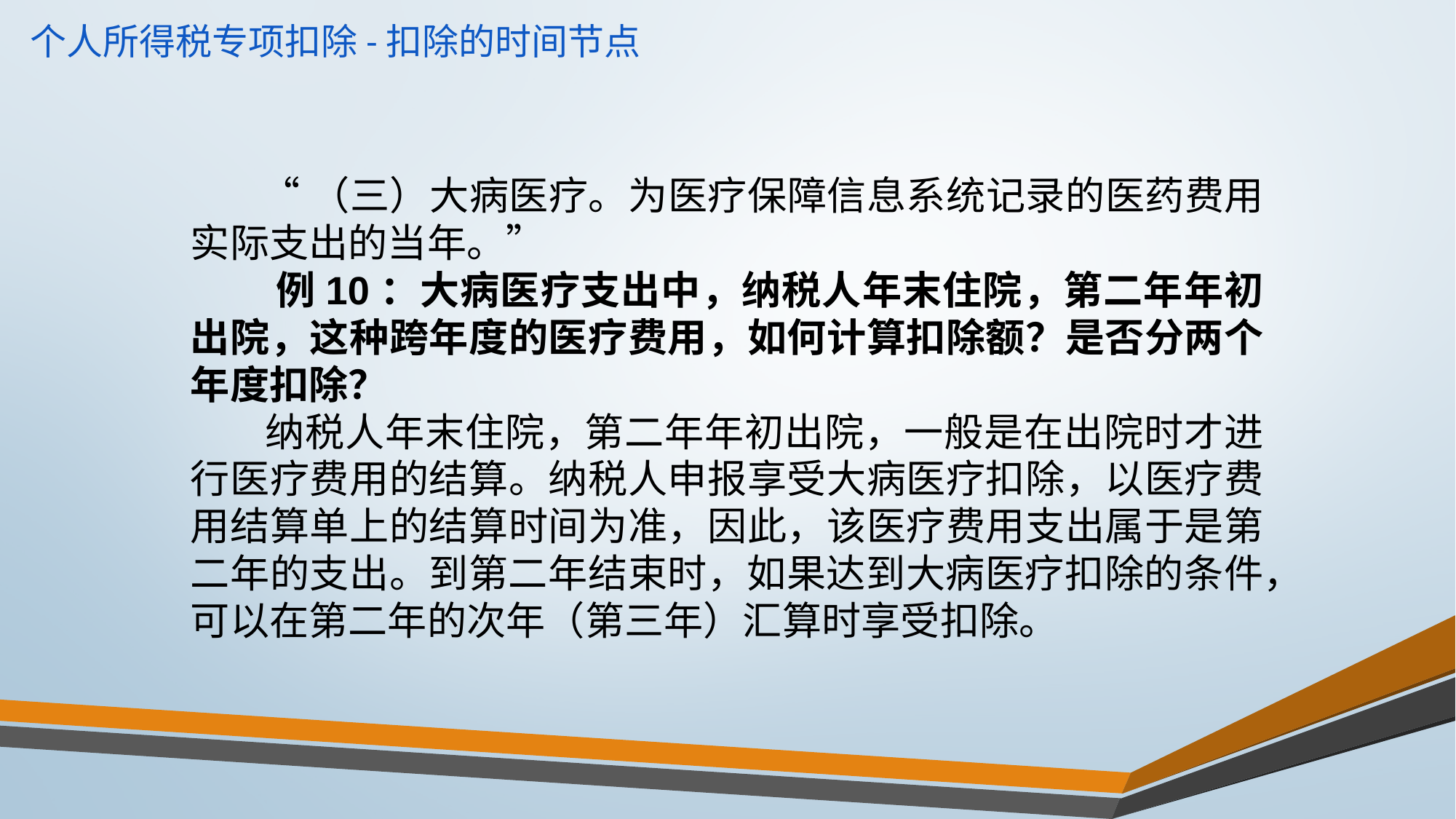

“（三）大病医疗。为医疗保障信息系统记录的医药费用实际支出的当年。”
    例10：大病医疗支出中，纳税人年末住院，第二年年初出院，这种跨年度的医疗费用，如何计算扣除额？是否分两个年度扣除？
   纳税人年末住院，第二年年初出院，一般是在出院时才进行医疗费用的结算。纳税人申报享受大病医疗扣除，以医疗费用结算单上的结算时间为准，因此，该医疗费用支出属于是第二年的支出。到第二年结束时，如果达到大病医疗扣除的条件，可以在第二年的次年（第三年）汇算时享受扣除。